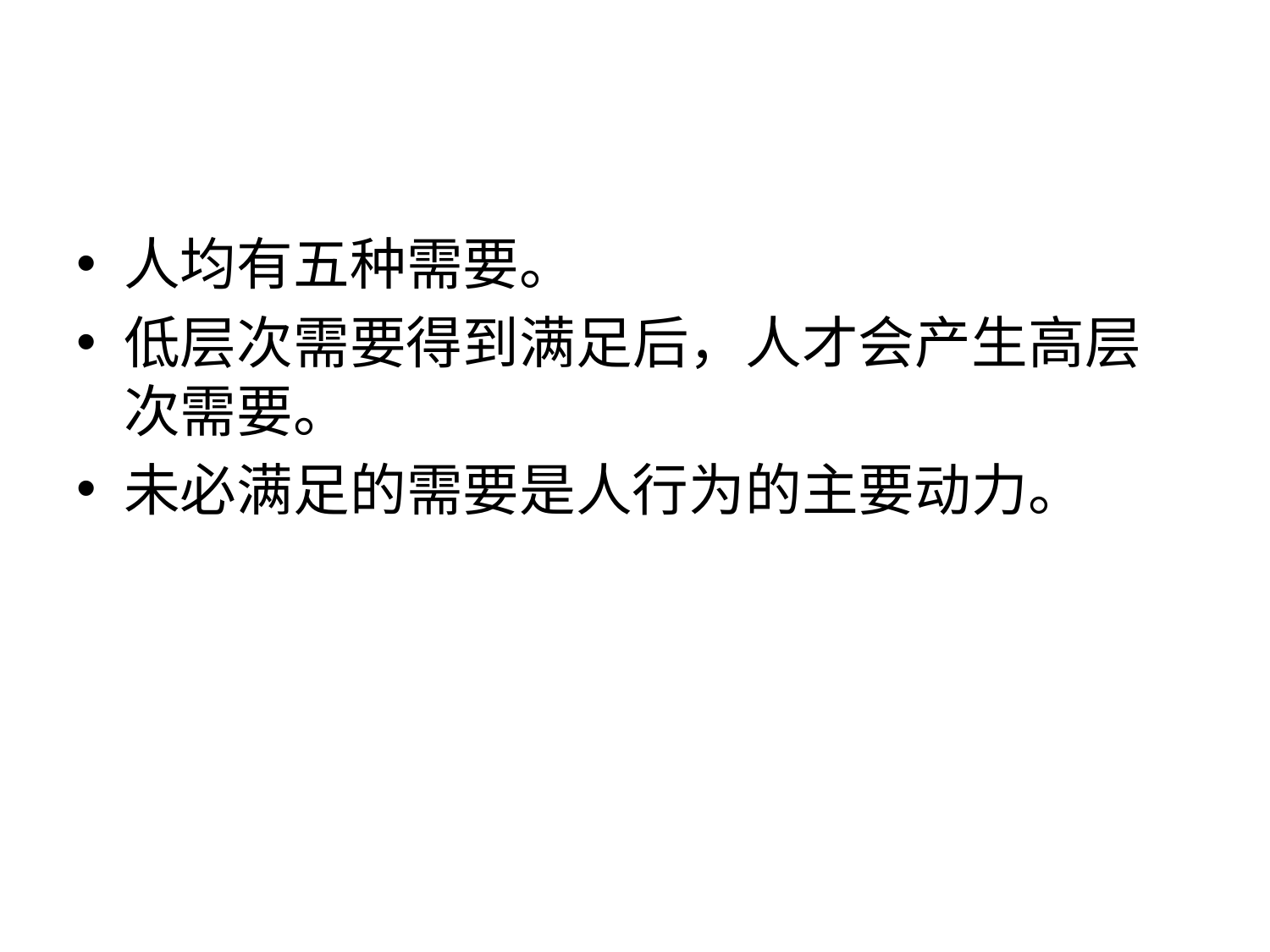

#
人均有五种需要。
低层次需要得到满足后，人才会产生高层次需要。
未必满足的需要是人行为的主要动力。